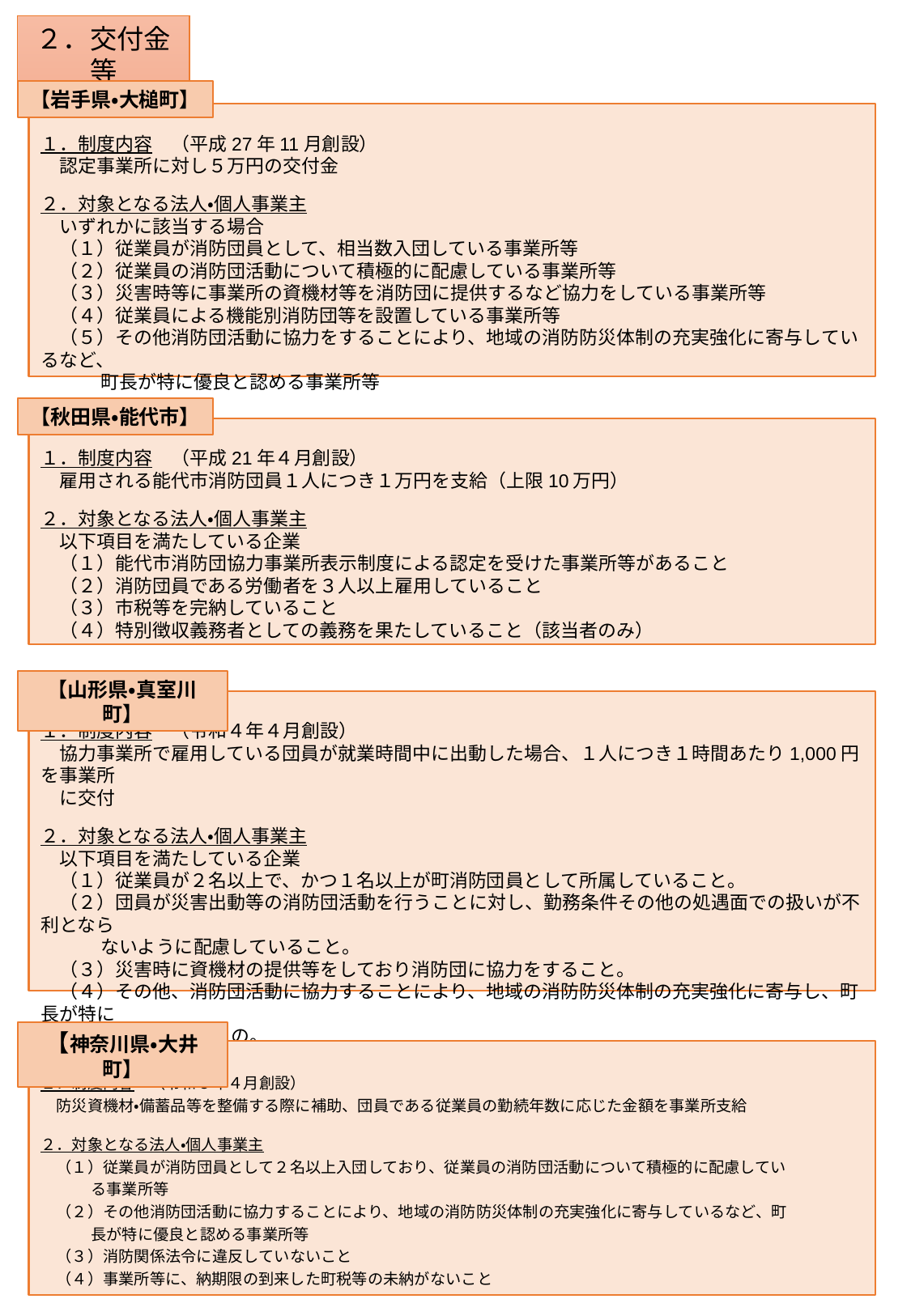

２．交付金等
【岩手県・大槌町】

１．制度内容　（平成27年11月創設）
　認定事業所に対し５万円の交付金

２．対象となる法人・個人事業主
　いずれかに該当する場合
　（１）従業員が消防団員として、相当数入団している事業所等
　（２）従業員の消防団活動について積極的に配慮している事業所等
　（３）災害時等に事業所の資機材等を消防団に提供するなど協力をしている事業所等
　（４）従業員による機能別消防団等を設置している事業所等
　（５）その他消防団活動に協力をすることにより、地域の消防防災体制の充実強化に寄与しているなど、
　　　 町長が特に優良と認める事業所等

【秋田県・能代市】

１．制度内容　（平成21年４月創設）
　雇用される能代市消防団員１人につき１万円を支給（上限10万円）

２．対象となる法人・個人事業主
　以下項目を満たしている企業
　（１）能代市消防団協力事業所表示制度による認定を受けた事業所等があること
　（２）消防団員である労働者を３人以上雇用していること
　（３）市税等を完納していること
　（４）特別徴収義務者としての義務を果たしていること（該当者のみ）
【山形県・真室川町】

１．制度内容　（令和４年４月創設）
　協力事業所で雇用している団員が就業時間中に出動した場合、１人につき１時間あたり1,000円を事業所
　に交付

２．対象となる法人・個人事業主
　以下項目を満たしている企業
　（１）従業員が２名以上で、かつ１名以上が町消防団員として所属していること。
　（２）団員が災害出動等の消防団活動を行うことに対し、勤務条件その他の処遇面での扱いが不利となら
　　　 ないように配慮していること。
　（３）災害時に資機材の提供等をしており消防団に協力をすること。
　（４）その他、消防団活動に協力することにより、地域の消防防災体制の充実強化に寄与し、町長が特に
　　　 優良と認めるもの。
【神奈川県・大井町】

１．制度内容　（令和５年４月創設）
　防災資機材・備蓄品等を整備する際に補助、団員である従業員の勤続年数に応じた金額を事業所支給

２．対象となる法人・個人事業主
　（１）従業員が消防団員として２名以上入団しており、従業員の消防団活動について積極的に配慮してい
　　　 る事業所等
　（２）その他消防団活動に協力することにより、地域の消防防災体制の充実強化に寄与しているなど、町
　　　 長が特に優良と認める事業所等
　（３）消防関係法令に違反していないこと
　（４）事業所等に、納期限の到来した町税等の未納がないこと